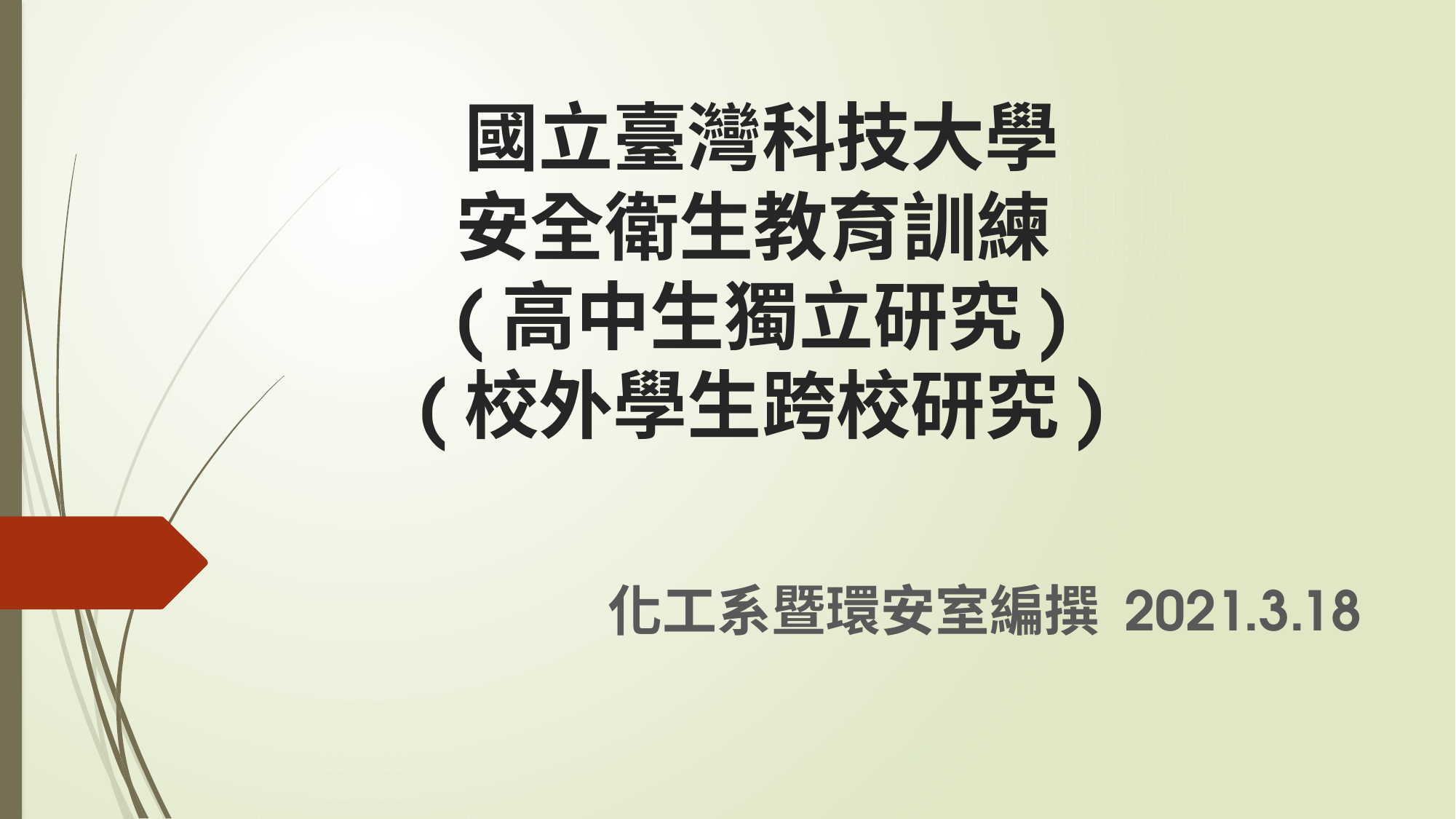

# 國立臺灣科技大學 安全衛生教育訓練 (高中生獨立研究) (校外學生跨校研究)
化工系暨環安室編撰 2021.3.18